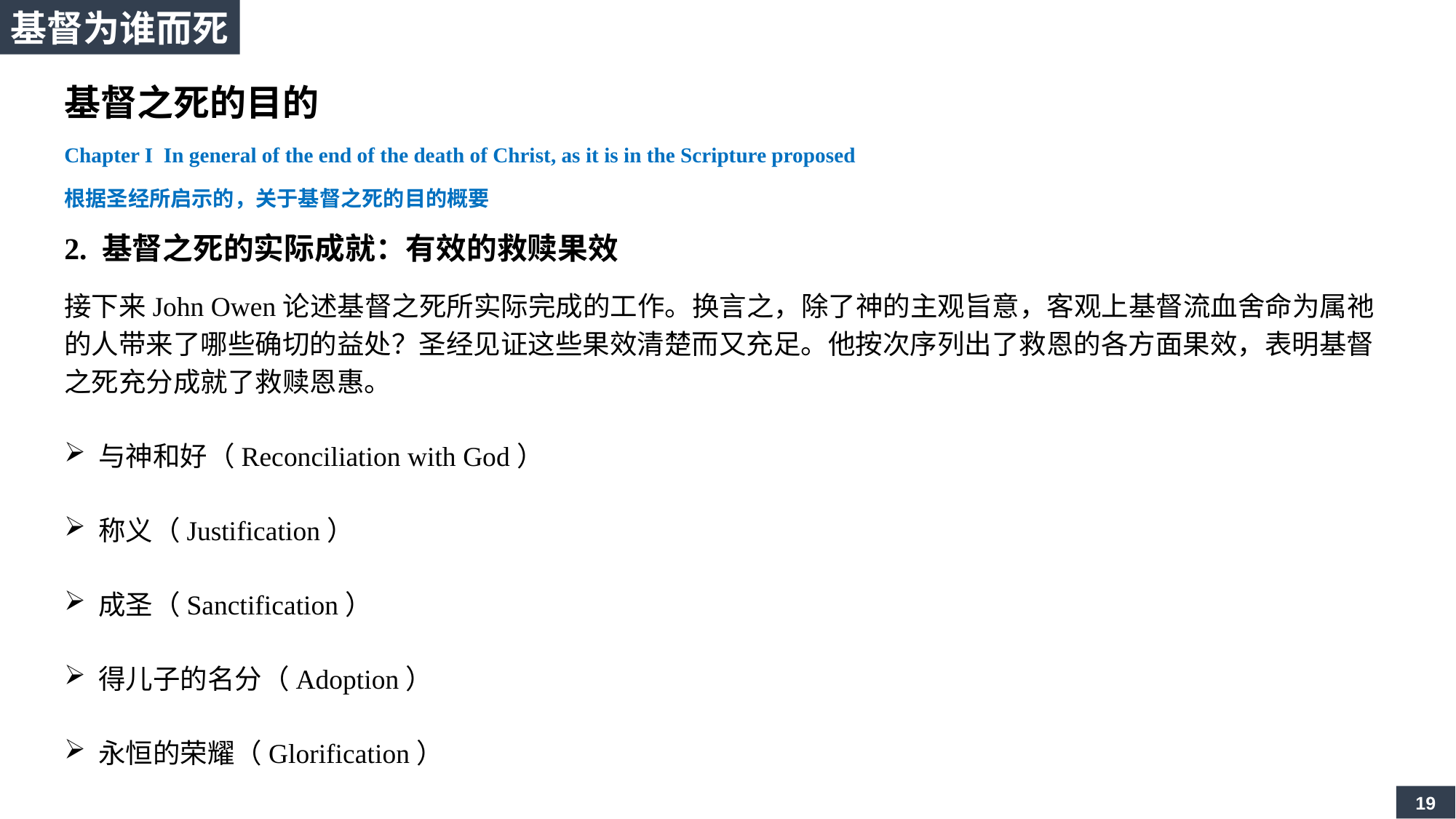

基督为谁而死
基督之死的目的
Chapter I  In general of the end of the death of Christ, as it is in the Scripture proposed
根据圣经所启示的，关于基督之死的目的概要
2. 基督之死的实际成就：有效的救赎果效
接下来John Owen论述基督之死所实际完成的工作。换言之，除了神的主观旨意，客观上基督流血舍命为属祂的人带来了哪些确切的益处？圣经见证这些果效清楚而又充足。他按次序列出了救恩的各方面果效，表明基督之死充分成就了救赎恩惠。
与神和好（Reconciliation with God）
称义（Justification）
成圣（Sanctification）
得儿子的名分（Adoption）
永恒的荣耀（Glorification）
19